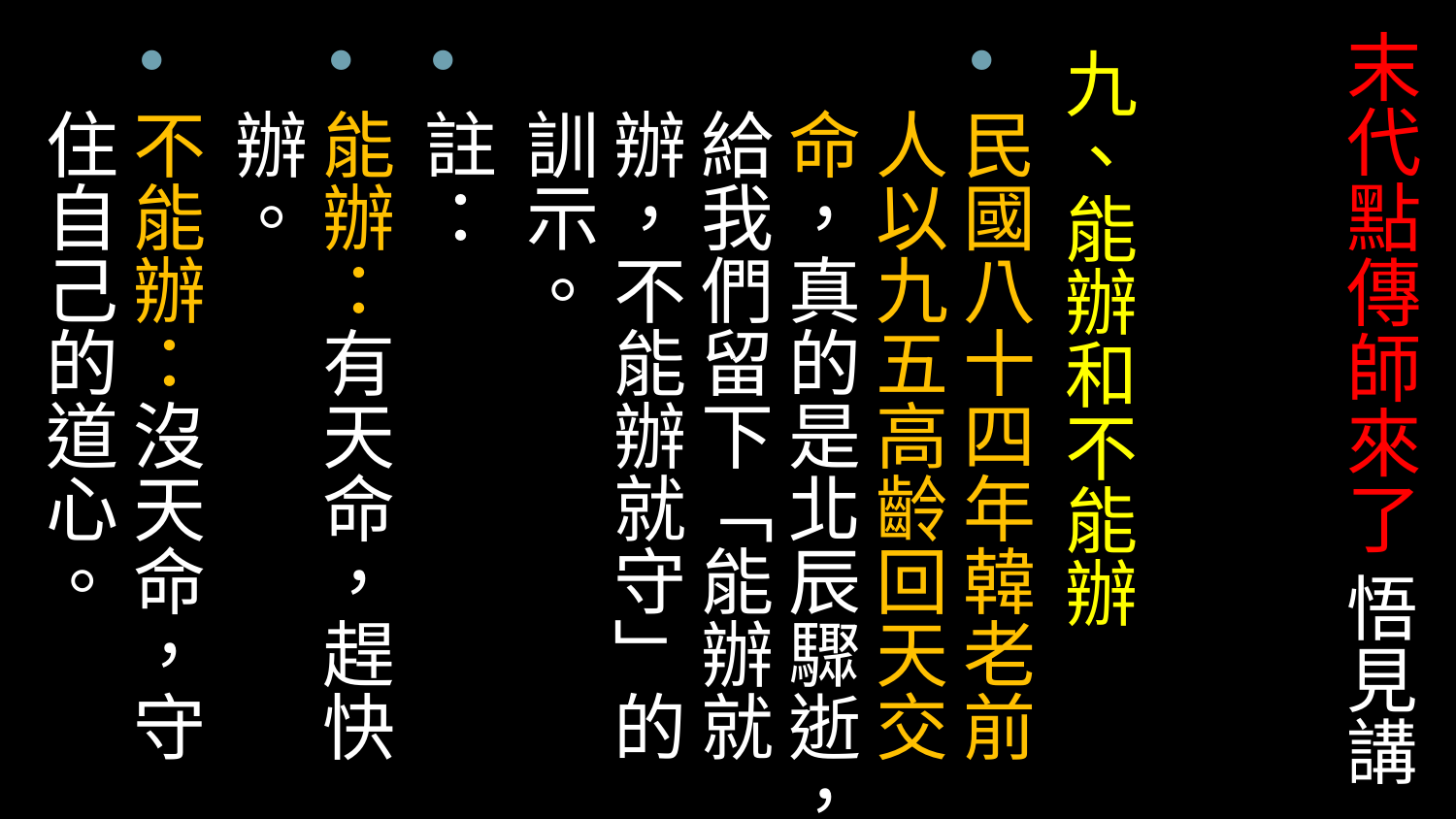

# 末代點傳師來了 悟見講
九、能辦和不能辦
民國八十四年韓老前人以九五高齡回天交命，真的是北辰驟逝，給我們留下「能辦就辦，不能辦就守」的訓示。
註：
能辦：有天命，趕快辦。
不能辦：沒天命，守住自己的道心。